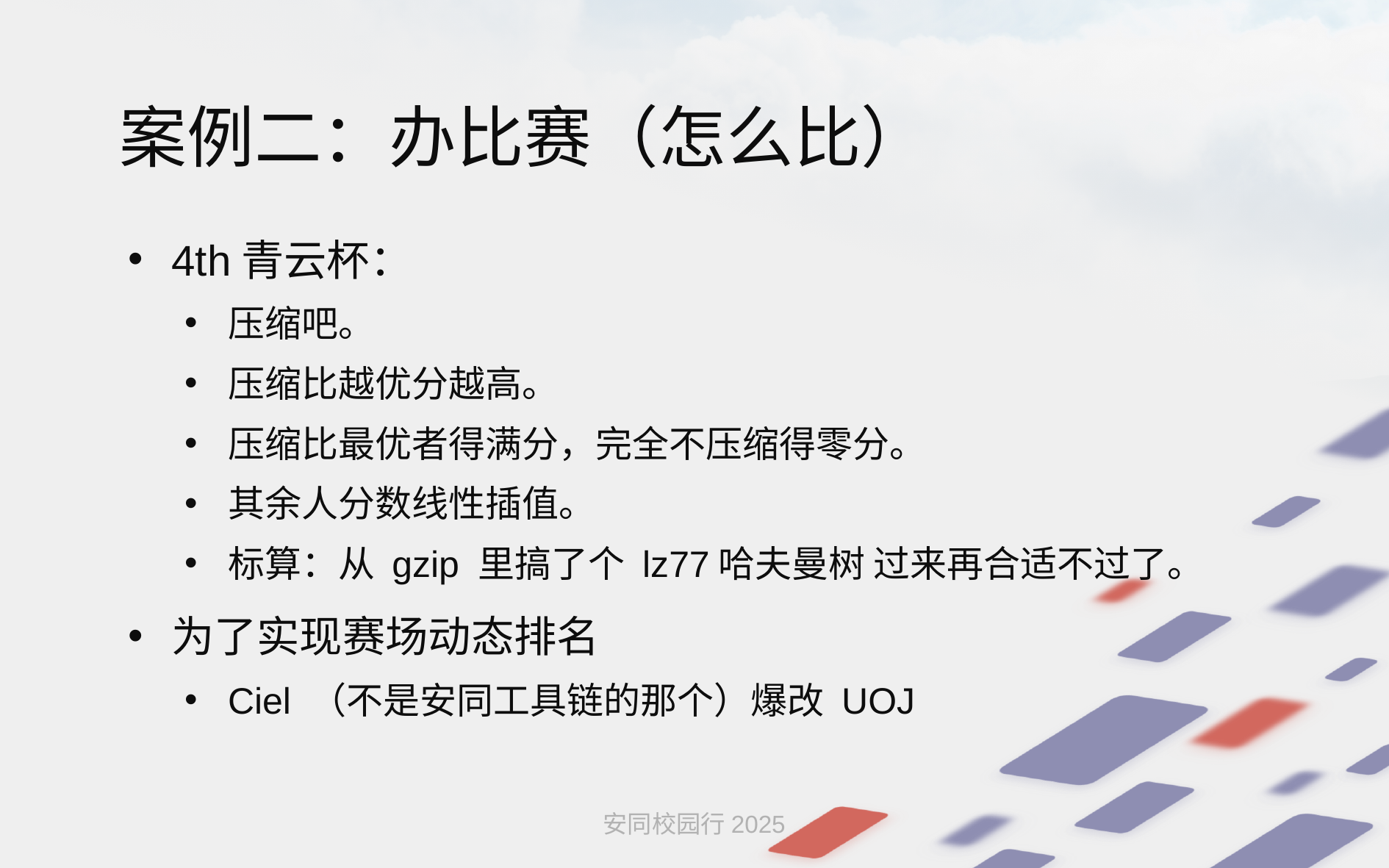

# 案例二：办比赛（怎么比）
4th青云杯：
压缩吧。
压缩比越优分越高。
压缩比最优者得满分，完全不压缩得零分。
其余人分数线性插值。
标算：从 gzip 里搞了个 lz77哈夫曼树 过来再合适不过了。
为了实现赛场动态排名
Ciel （不是安同工具链的那个）爆改 UOJ
安同校园行2025